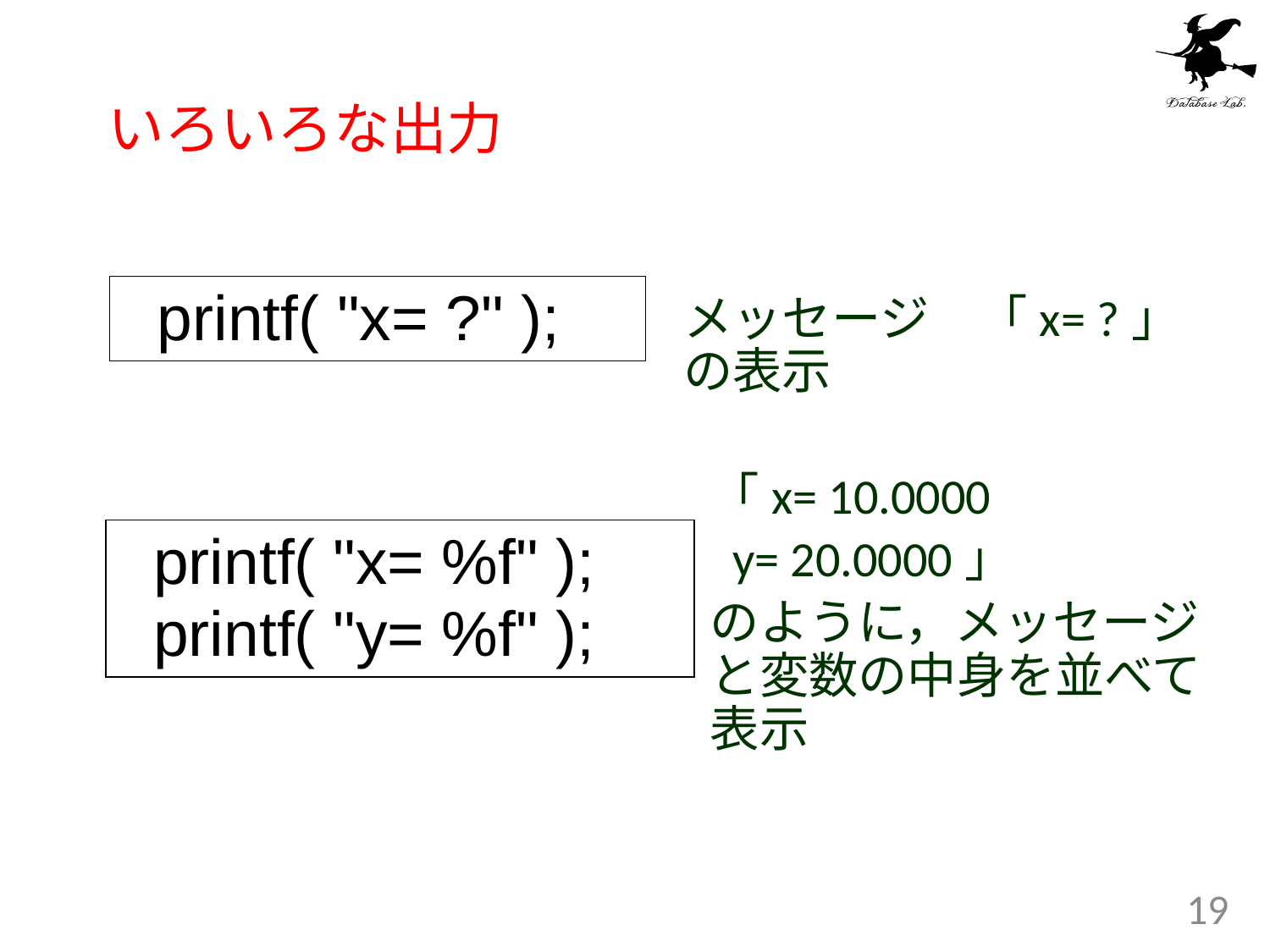

# いろいろな出力
  printf( "x= ?" );
メッセージ　「x= ?」の表示

「x= 10.0000
  y= 20.0000」
のように，メッセージと変数の中身を並べて表示

  printf( "x= %f" );
  printf( "y= %f" );
19